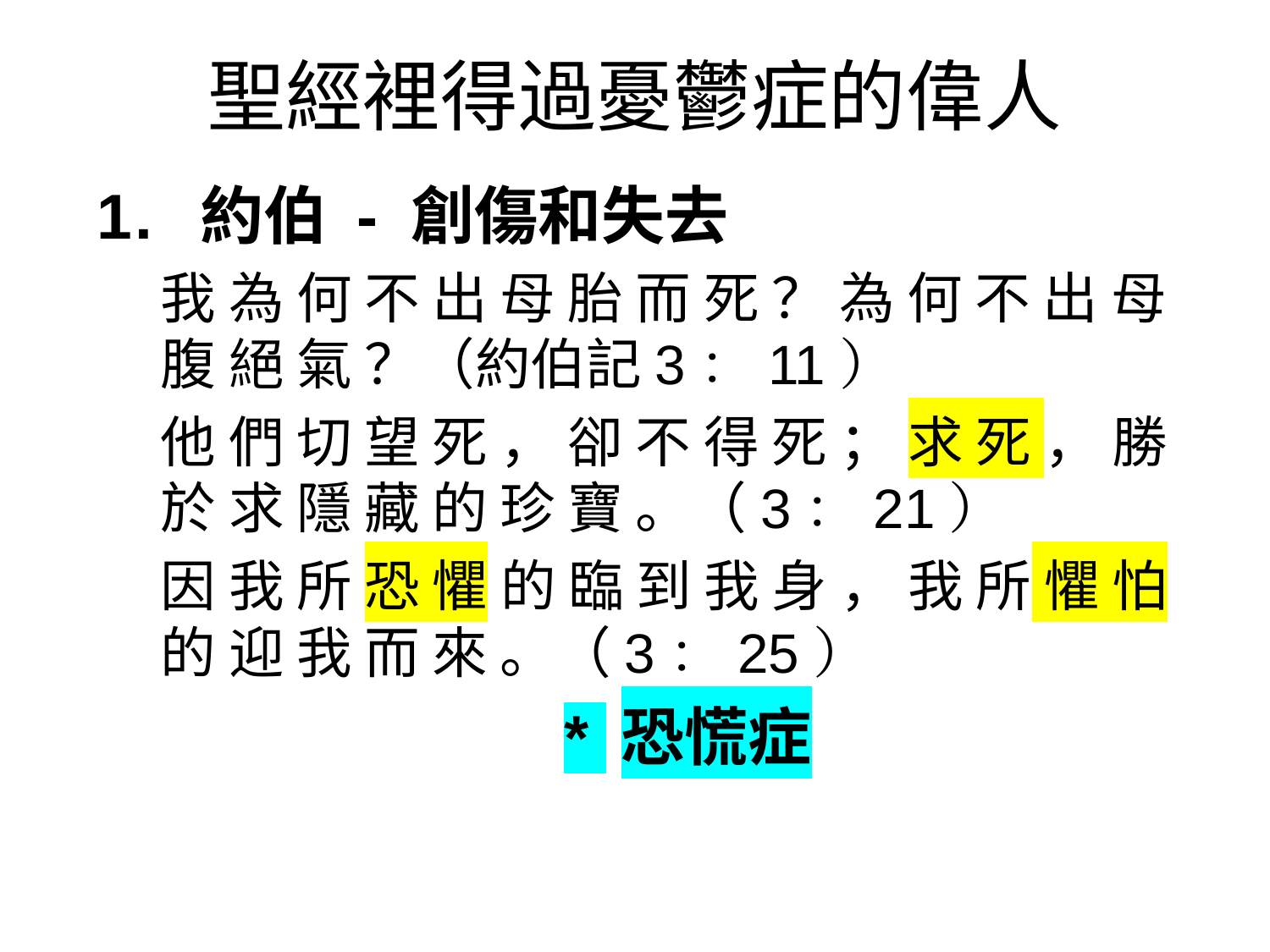

# 聖經裡得過憂鬱症的偉人
約伯 - 創傷和失去
我 為 何 不 出 母 胎 而 死 ？ 為 何 不 出 母 腹 絕 氣 ？（約伯記3：11）
他 們 切 望 死 ， 卻 不 得 死 ； 求 死 ， 勝 於 求 隱 藏 的 珍 寶 。（3：21）
因 我 所 恐 懼 的 臨 到 我 身 ， 我 所 懼 怕 的 迎 我 而 來 。（3：25）
* 恐慌症